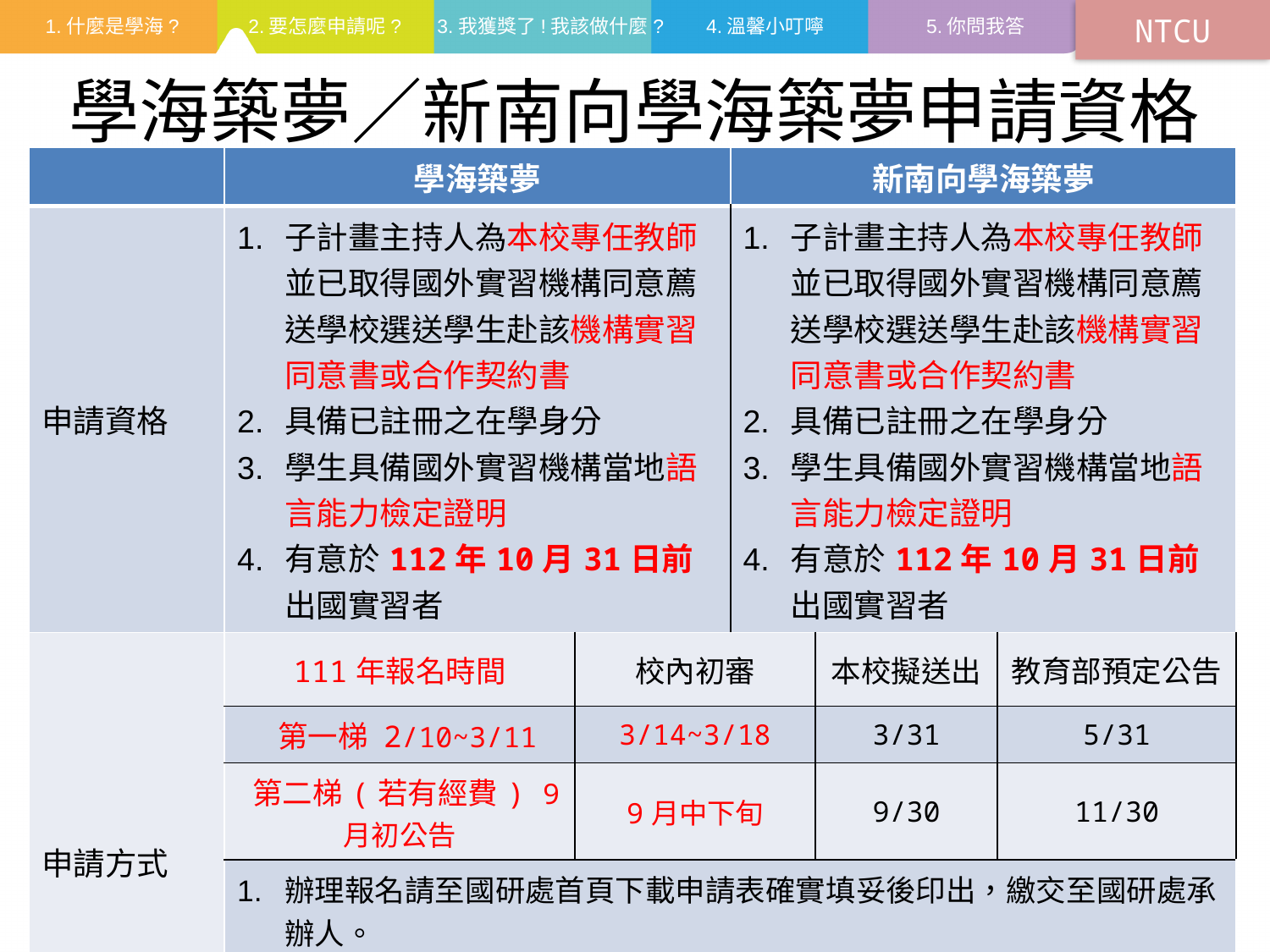

NTCU
# 學海築夢／新南向學海築夢申請資格
|  | 學海築夢 |  | 新南向學海築夢 |  |  |
| --- | --- | --- | --- | --- | --- |
| 申請資格 | 子計畫主持人為本校專任教師並已取得國外實習機構同意薦送學校選送學生赴該機構實習同意書或合作契約書 具備已註冊之在學身分 學生具備國外實習機構當地語言能力檢定證明 有意於112年10月31日前出國實習者 |  | 子計畫主持人為本校專任教師並已取得國外實習機構同意薦送學校選送學生赴該機構實習同意書或合作契約書 具備已註冊之在學身分 學生具備國外實習機構當地語言能力檢定證明 有意於112年10月31日前出國實習者 |  |  |
| 申請方式 | 111年報名時間 | 校內初審 |  | 本校擬送出 | 教育部預定公告 |
|  | 第一梯 2/10~3/11 | 3/14~3/18 |  | 3/31 | 5/31 |
|  | 第二梯(若有經費) 9月初公告 | 9月中下旬 |  | 9/30 | 11/30 |
|  | 辦理報名請至國研處首頁下載申請表確實填妥後印出，繳交至國研處承辦人。 請子計畫主持人(本校專任教師) mail向承辦人申請帳號密碼後，再至當年度學海計畫網進行線上申請並填報相關資料。 請子計畫主持人於線上填報完成後mail至承辦人進行線上確認計畫。 |  |  |  |  |
11